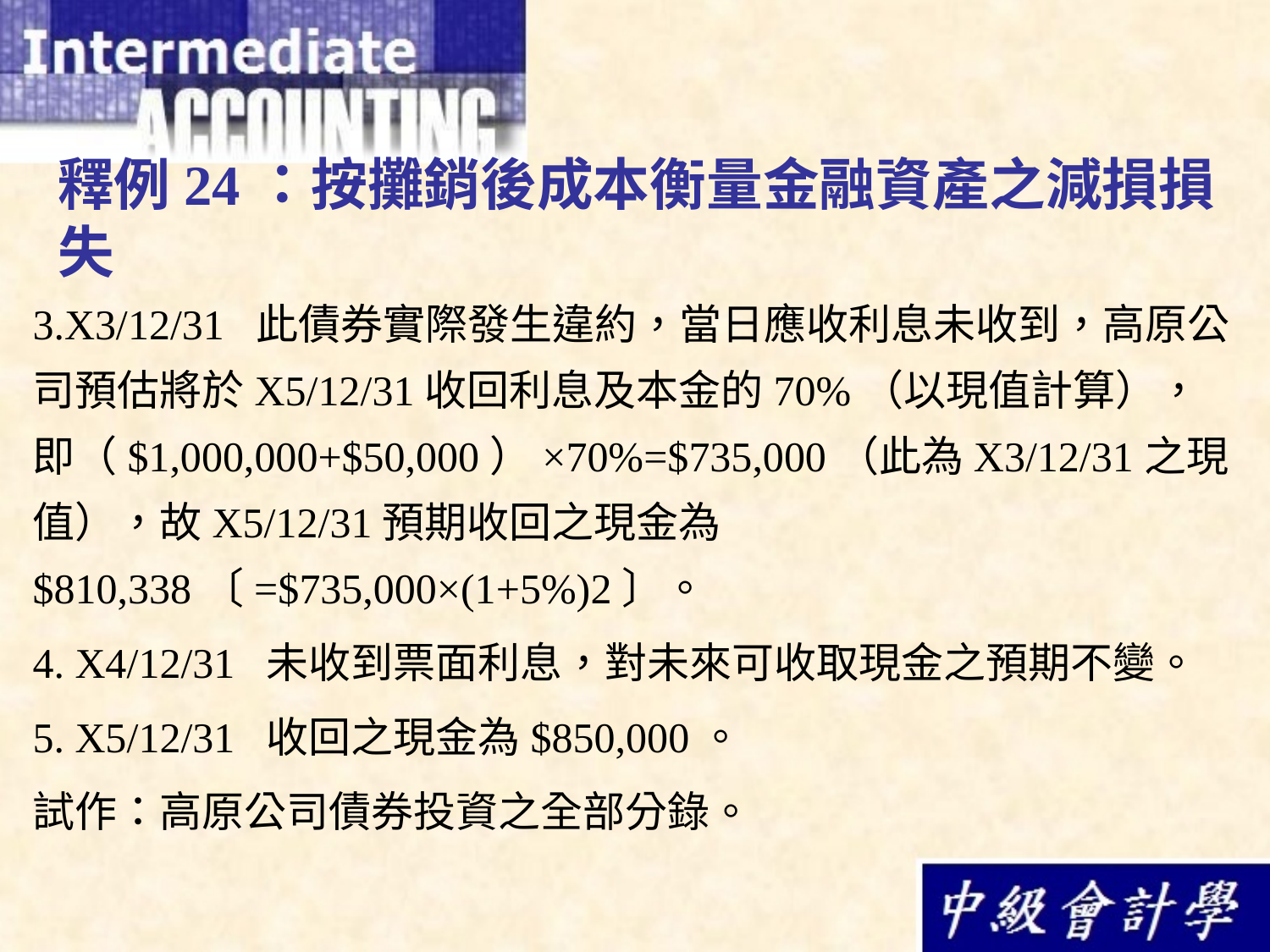

# 釋例24：按攤銷後成本衡量金融資產之減損損失
3.X3/12/31  此債券實際發生違約，當日應收利息未收到，高原公司預估將於X5/12/31收回利息及本金的70%（以現值計算），即（$1,000,000+$50,000）×70%=$735,000（此為X3/12/31之現值），故X5/12/31預期收回之現金為$810,338〔=$735,000×(1+5%)2〕。
4. X4/12/31  未收到票面利息，對未來可收取現金之預期不變。
5. X5/12/31  收回之現金為$850,000。
試作：高原公司債券投資之全部分錄。